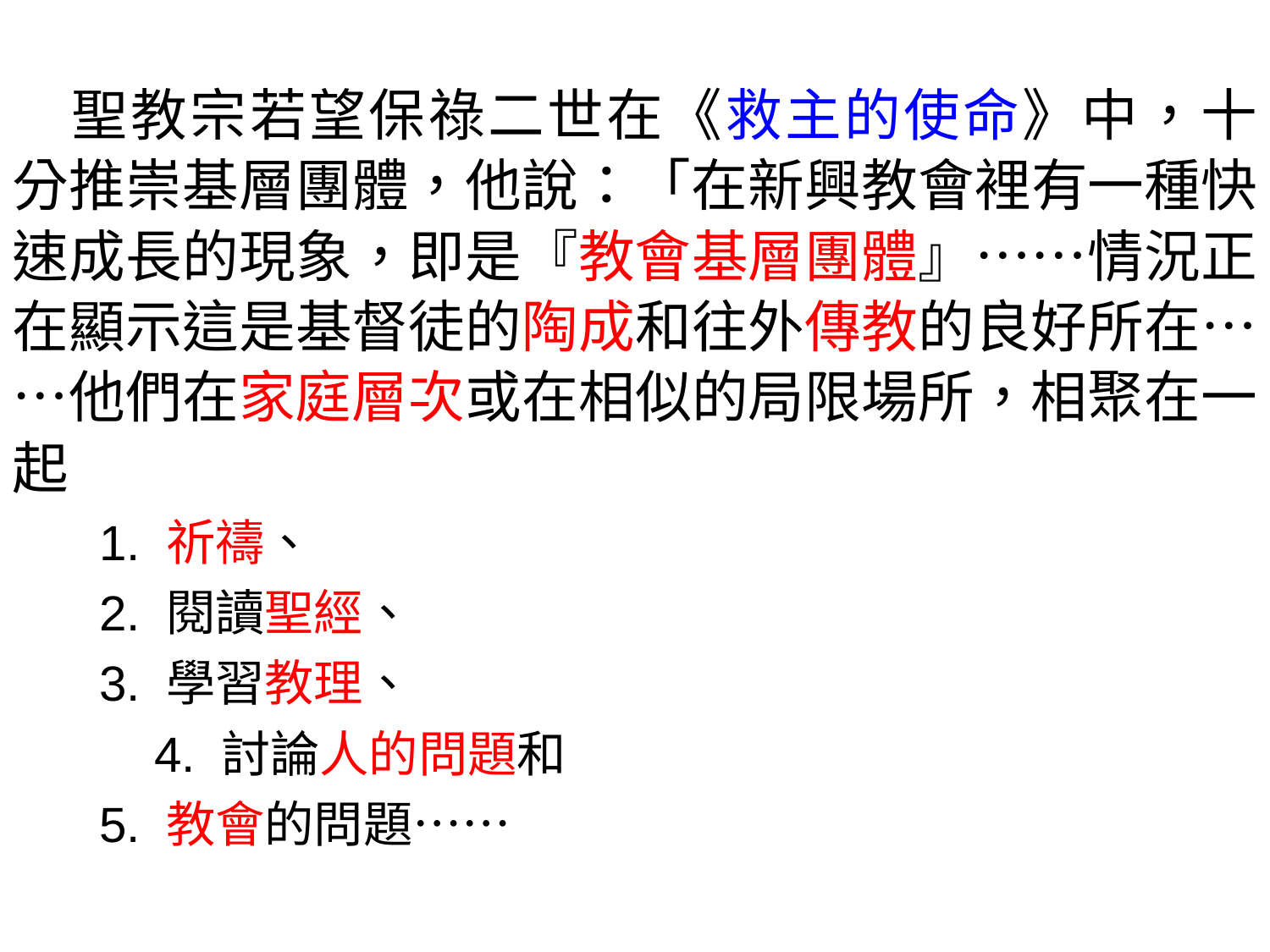

聖教宗若望保祿二世在《救主的使命》中，十分推崇基層團體，他說：「在新興教會裡有一種快速成長的現象，即是『教會基層團體』……情況正在顯示這是基督徒的陶成和往外傳教的良好所在……他們在家庭層次或在相似的局限場所，相聚在一起
  1. 祈禱、
  2. 閱讀聖經、
  3. 學習教理、
      4. 討論人的問題和
  5. 教會的問題……